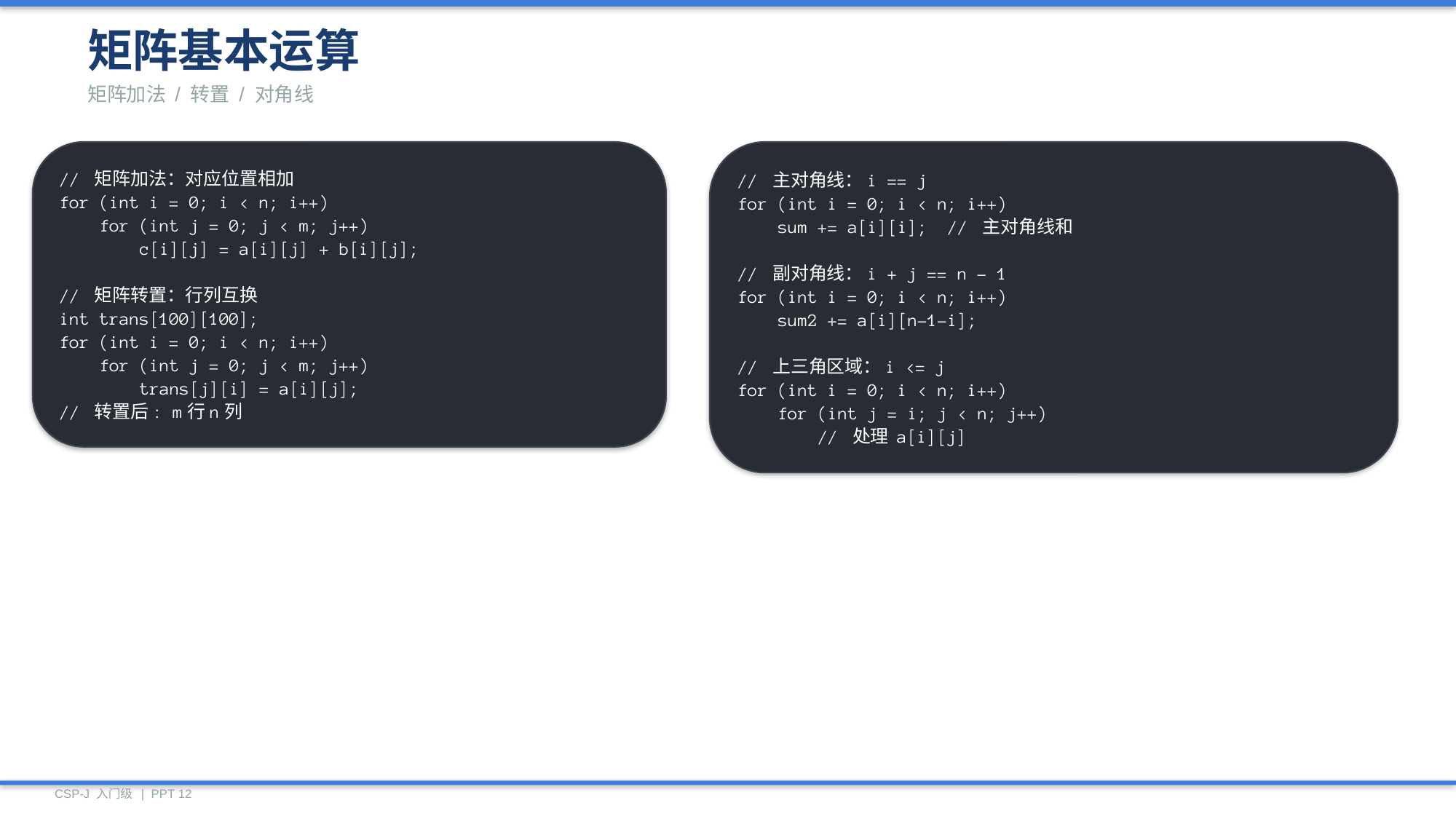

矩阵基本运算
矩阵加法 / 转置 / 对角线
// 矩阵加法：对应位置相加
for (int i = 0; i < n; i++)
    for (int j = 0; j < m; j++)
        c[i][j] = a[i][j] + b[i][j];

// 矩阵转置：行列互换
int trans[100][100];
for (int i = 0; i < n; i++)
    for (int j = 0; j < m; j++)
        trans[j][i] = a[i][j];
// 转置后: m行n列
// 主对角线：i == j
for (int i = 0; i < n; i++)
    sum += a[i][i];  // 主对角线和

// 副对角线：i + j == n - 1
for (int i = 0; i < n; i++)
    sum2 += a[i][n-1-i];

// 上三角区域：i <= j
for (int i = 0; i < n; i++)
    for (int j = i; j < n; j++)
        // 处理 a[i][j]

CSP-J 入门级  |  PPT 12